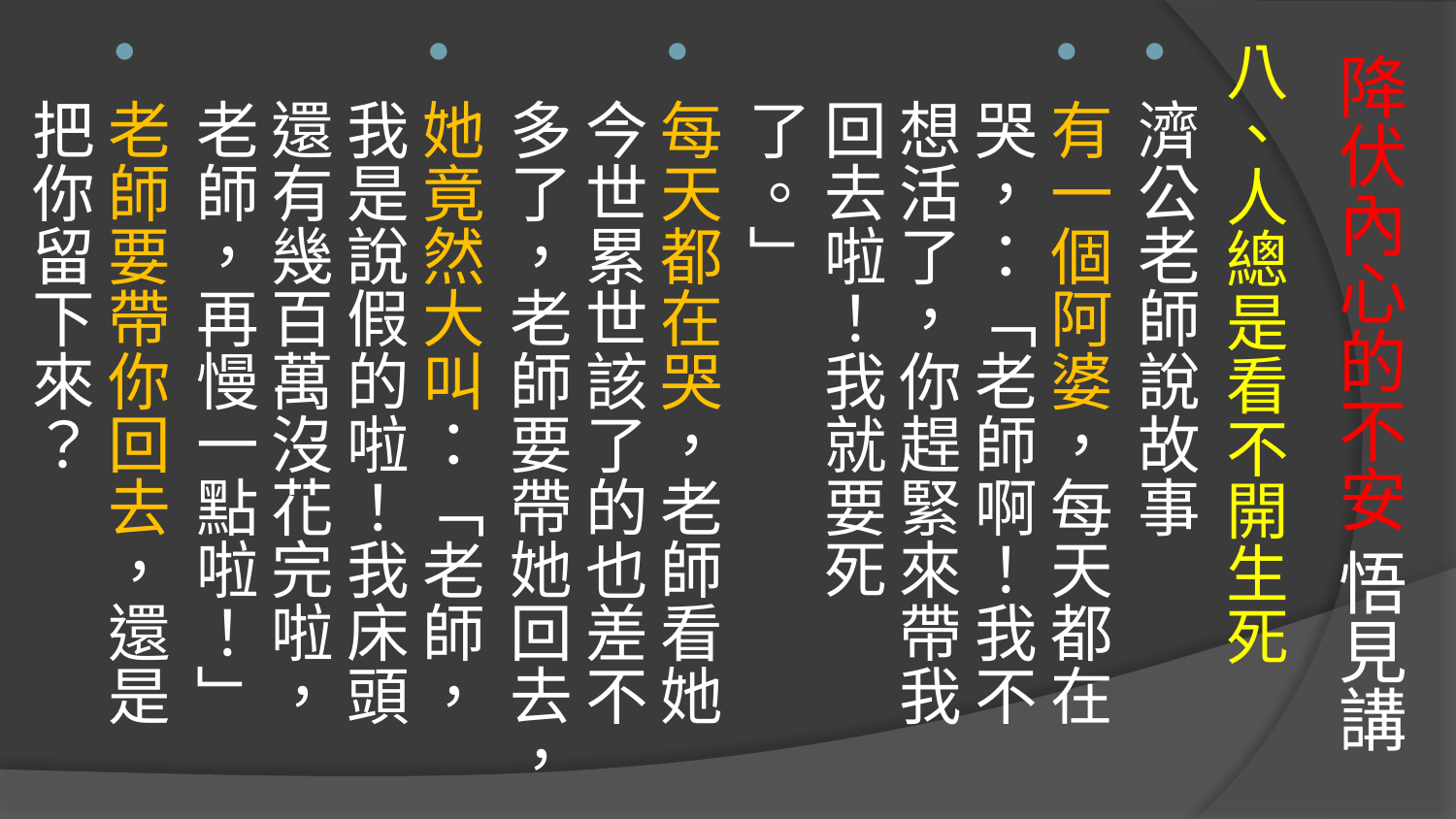

八、人總是看不開生死
濟公老師說故事
有一個阿婆，每天都在哭，：「老師啊！我不想活了，你趕緊來帶我回去啦！我就要死了。」
每天都在哭，老師看她今世累世該了的也差不多了，老師要帶她回去，
她竟然大叫：「老師，我是說假的啦！我床頭還有幾百萬沒花完啦，老師，再慢一點啦！」
老師要帶你回去，還是把你留下來？
# 降伏內心的不安 悟見講